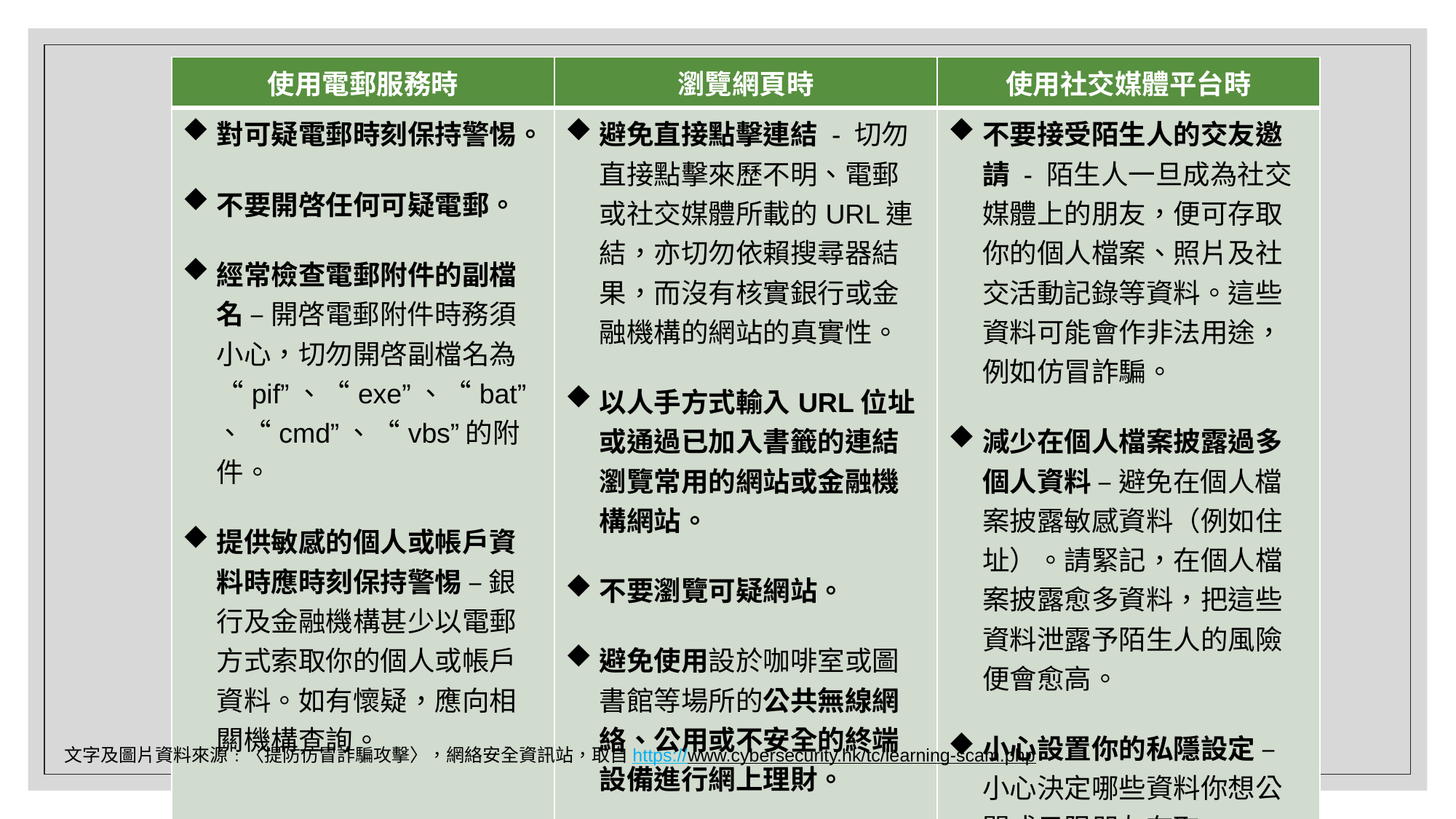

| 使用電郵服務時 | 瀏覽網頁時 | 使用社交媒體平台時 |
| --- | --- | --- |
| 對可疑電郵時刻保持警惕。 不要開啓任何可疑電郵。 經常檢查電郵附件的副檔名 – 開啓電郵附件時務須小心，切勿開啓副檔名為 “pif”、“exe”、“bat”、“cmd”、“vbs”的附件。 提供敏感的個人或帳戶資料時應時刻保持警惕 – 銀行及金融機構甚少以電郵方式索取你的個人或帳戶資料。如有懷疑，應向相關機構查詢。 | 避免直接點擊連結 - 切勿直接點擊來歷不明、電郵或社交媒體所載的URL連結，亦切勿依賴搜尋器結果，而沒有核實銀行或金融機構的網站的真實性。 以人手方式輸入URL位址或通過已加入書籤的連結瀏覽常用的網站或金融機構網站。 不要瀏覽可疑網站。 避免使用設於咖啡室或圖書館等場所的公共無線網絡、公用或不安全的終端設備進行網上理財。 | 不要接受陌生人的交友邀請 - 陌生人一旦成為社交媒體上的朋友，便可存取你的個人檔案、照片及社交活動記錄等資料。這些資料可能會作非法用途，例如仿冒詐騙。 減少在個人檔案披露過多個人資料 – 避免在個人檔案披露敏感資料（例如住址）。請緊記，在個人檔案披露愈多資料，把這些資料泄露予陌生人的風險便會愈高。 小心設置你的私隱設定 – 小心決定哪些資料你想公開或只限朋友存取。 |

文字及圖片資料來源﹕〈提防仿冒詐騙攻擊〉，網絡安全資訊站，取自https://www.cybersecurity.hk/tc/learning-scam.php